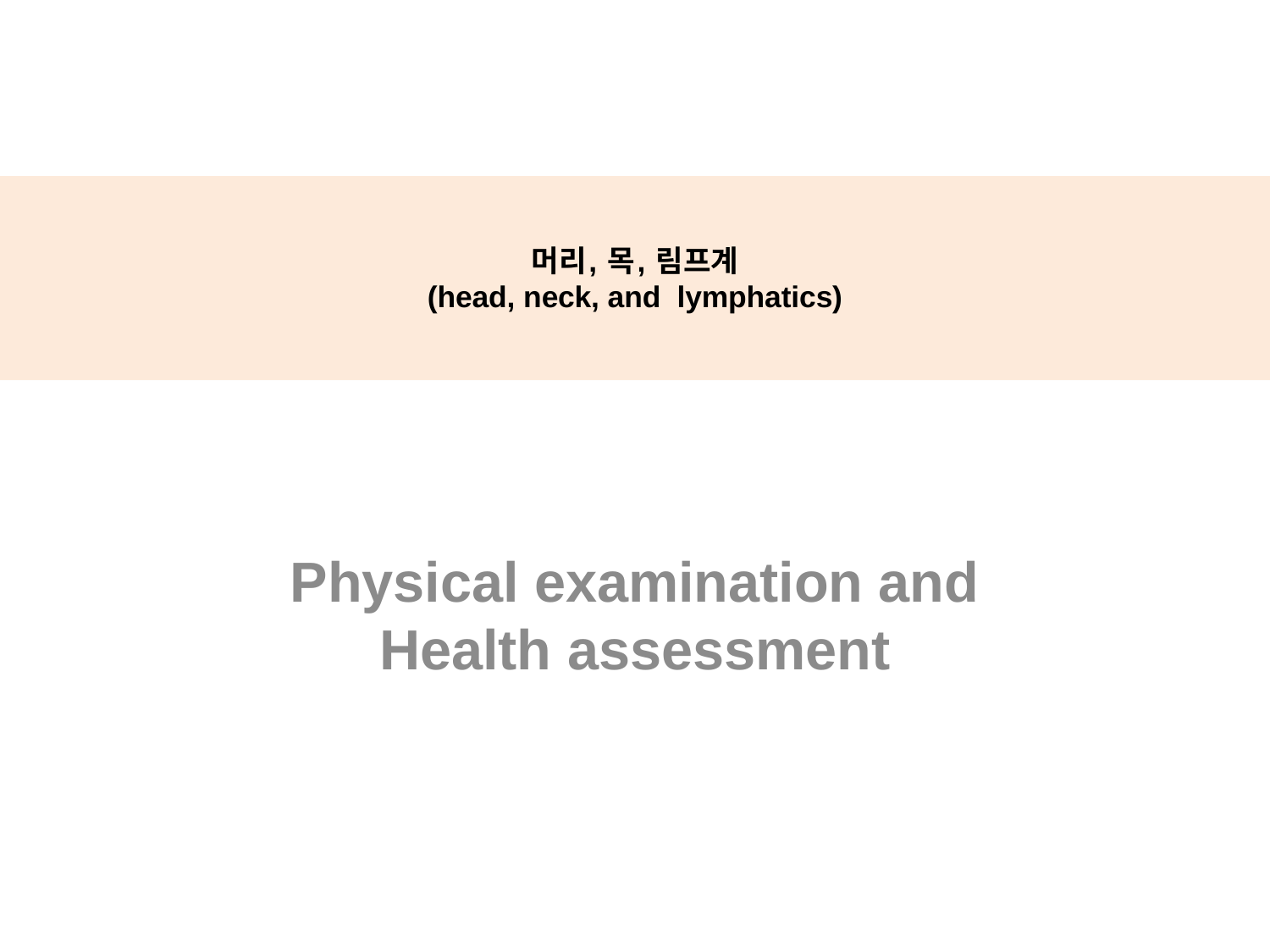

# 머리, 목, 림프계 (head, neck, and  lymphatics)
Physical examination and Health assessment